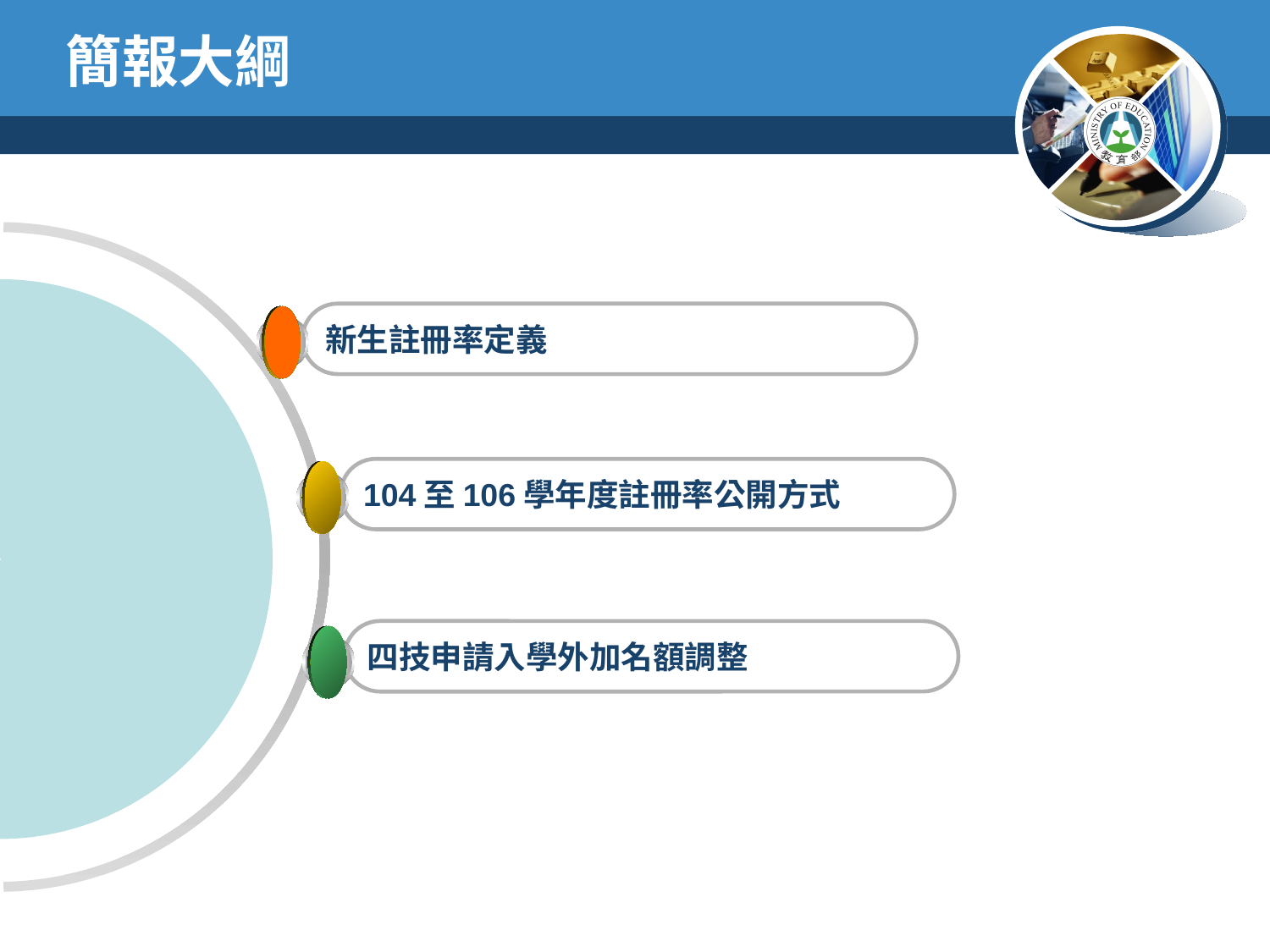

# 簡報大綱

新生註冊率定義

104至106學年度註冊率公開方式

四技申請入學外加名額調整